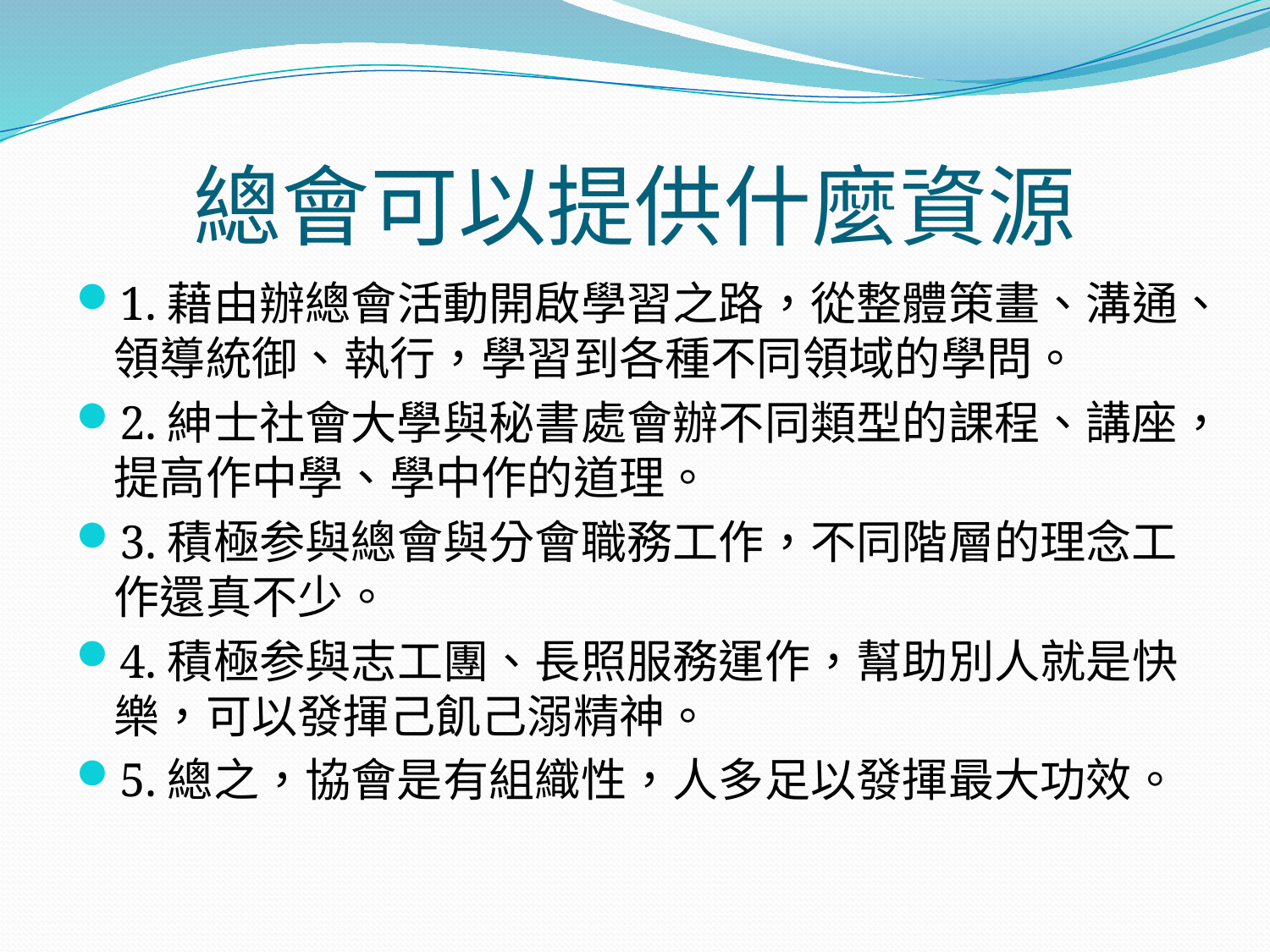

# 總會可以提供什麼資源
1.藉由辦總會活動開啟學習之路，從整體策畫、溝通、領導統御、執行，學習到各種不同領域的學問。
2.紳士社會大學與秘書處會辦不同類型的課程、講座，提高作中學、學中作的道理。
3.積極参與總會與分會職務工作，不同階層的理念工作還真不少。
4.積極参與志工團、長照服務運作，幫助別人就是快樂，可以發揮己飢己溺精神。
5.總之，協會是有組織性，人多足以發揮最大功效。